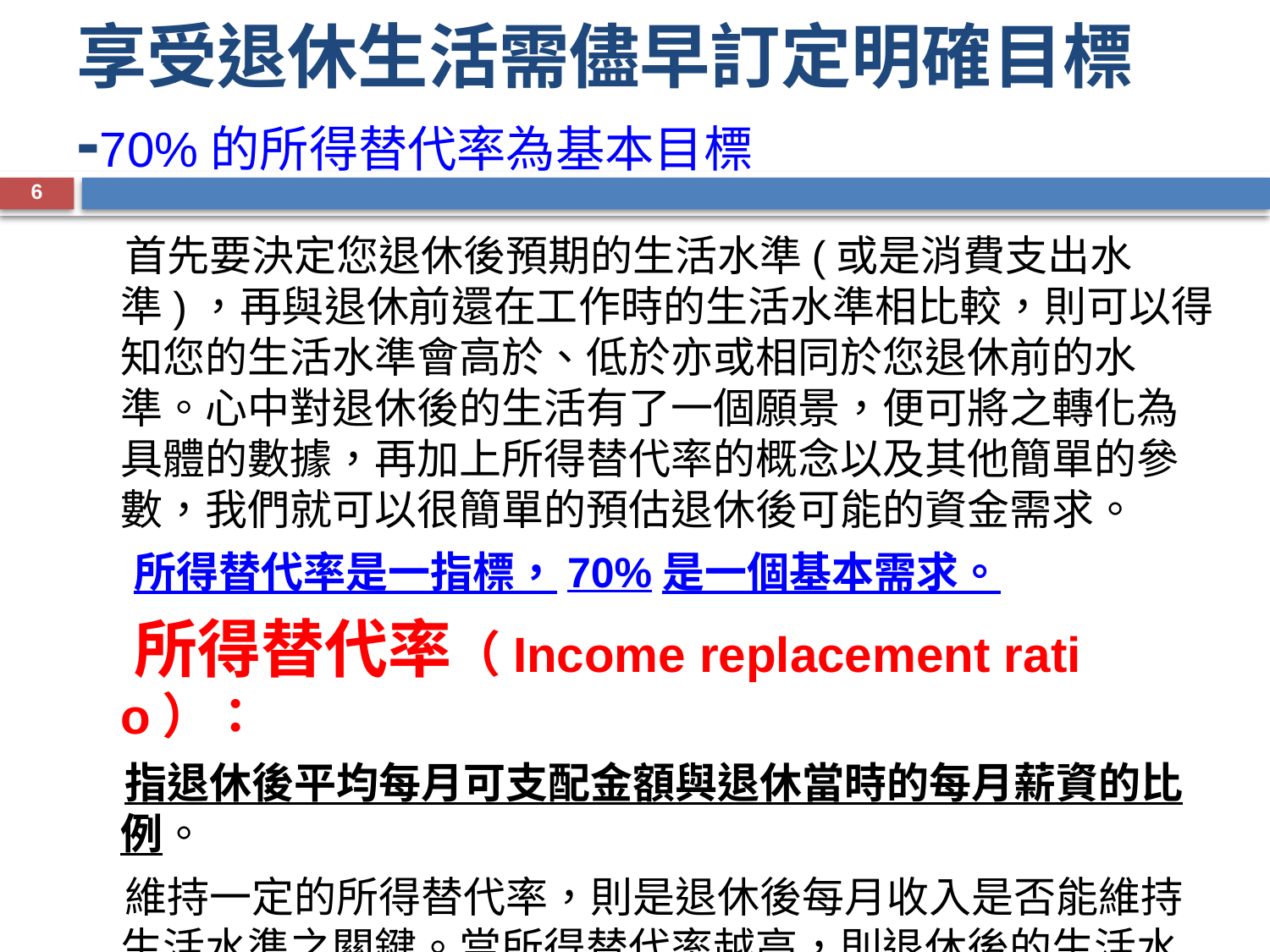

# 享受退休生活需儘早訂定明確目標 -70%的所得替代率為基本目標
6
    首先要決定您退休後預期的生活水準(或是消費支出水準)，再與退休前還在工作時的生活水準相比較，則可以得知您的生活水準會高於、低於亦或相同於您退休前的水準。心中對退休後的生活有了一個願景，便可將之轉化為具體的數據，再加上所得替代率的概念以及其他簡單的參數，我們就可以很簡單的預估退休後可能的資金需求。
     所得替代率是一指標，70%是一個基本需求。
   所得替代率（Income replacement ratio）：
    指退休後平均每月可支配金額與退休當時的每月薪資的比例。
    維持一定的所得替代率，則是退休後每月收入是否能維持生活水準之關鍵。當所得替代率越高，則退休後的生活水準也越高。